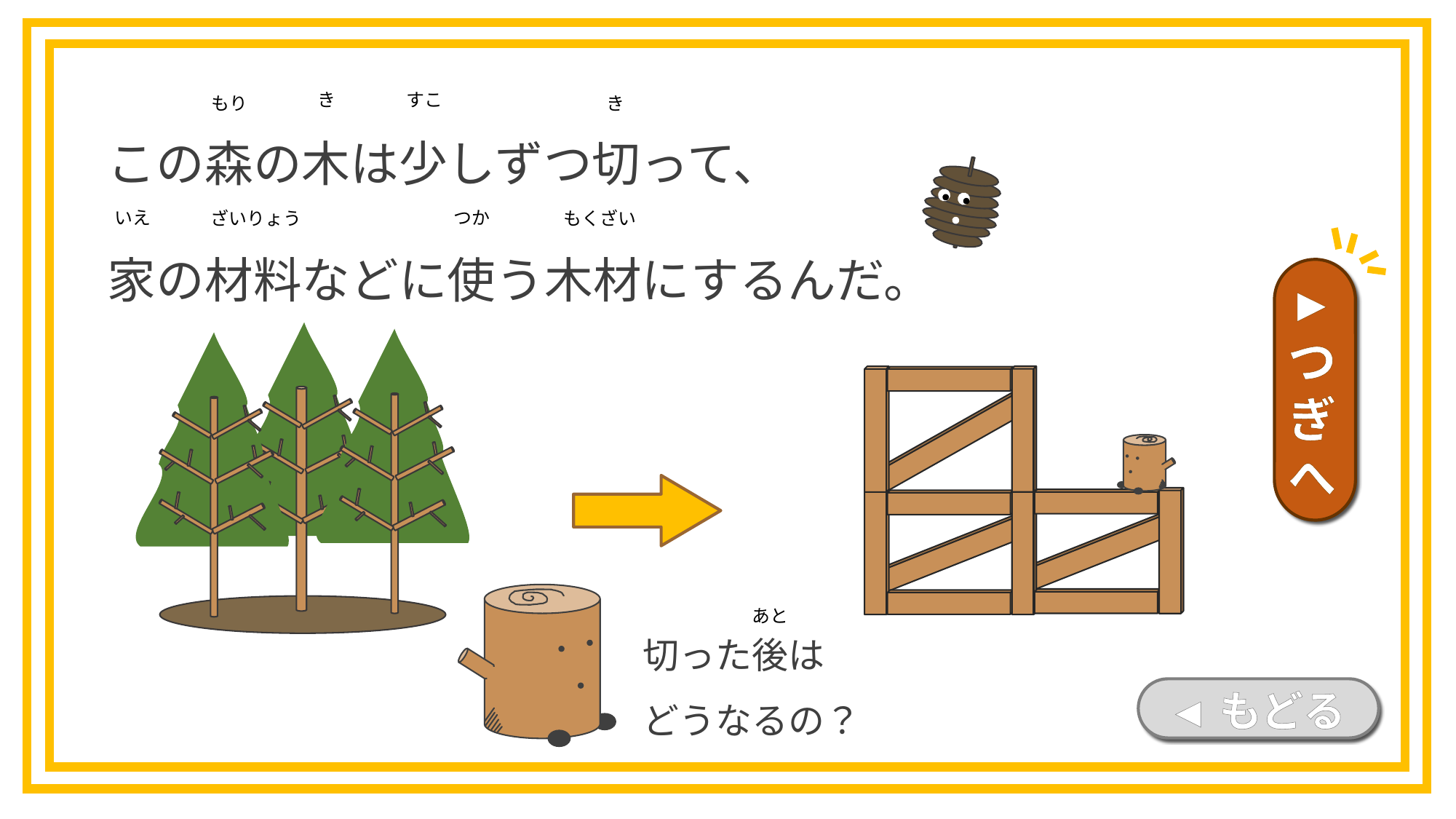

この森の木は少しずつ切って、
家の材料などに使う木材にするんだ。
き
すこ
もり
き

いえ
つか
ざいりょう
もくざい
►つぎへ

あと
切った後は
どうなるの？
◄もどる